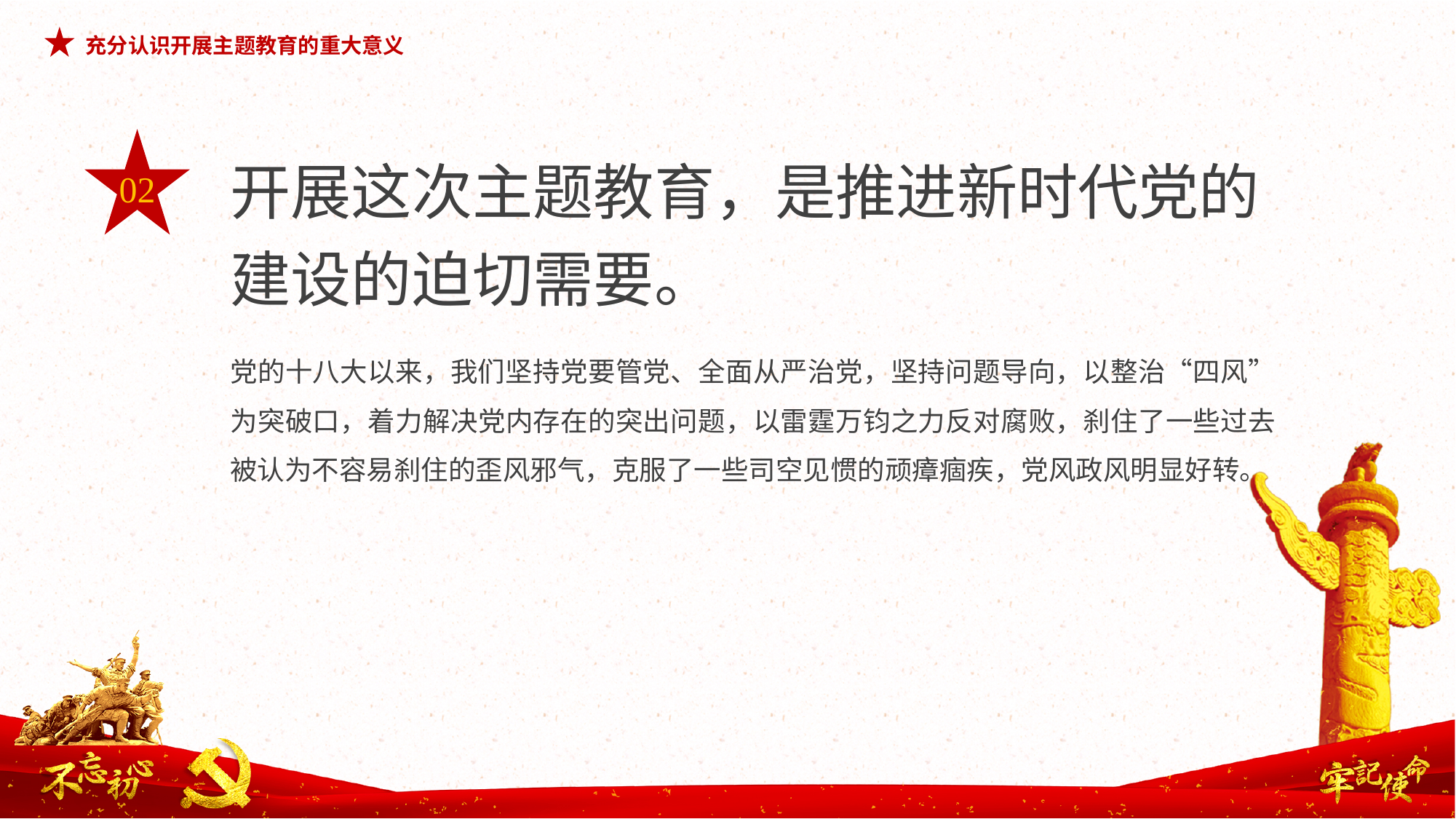

开展这次主题教育，是推进新时代党的建设的迫切需要。
02
党的十八大以来，我们坚持党要管党、全面从严治党，坚持问题导向，以整治“四风”为突破口，着力解决党内存在的突出问题，以雷霆万钧之力反对腐败，刹住了一些过去被认为不容易刹住的歪风邪气，克服了一些司空见惯的顽瘴痼疾，党风政风明显好转。